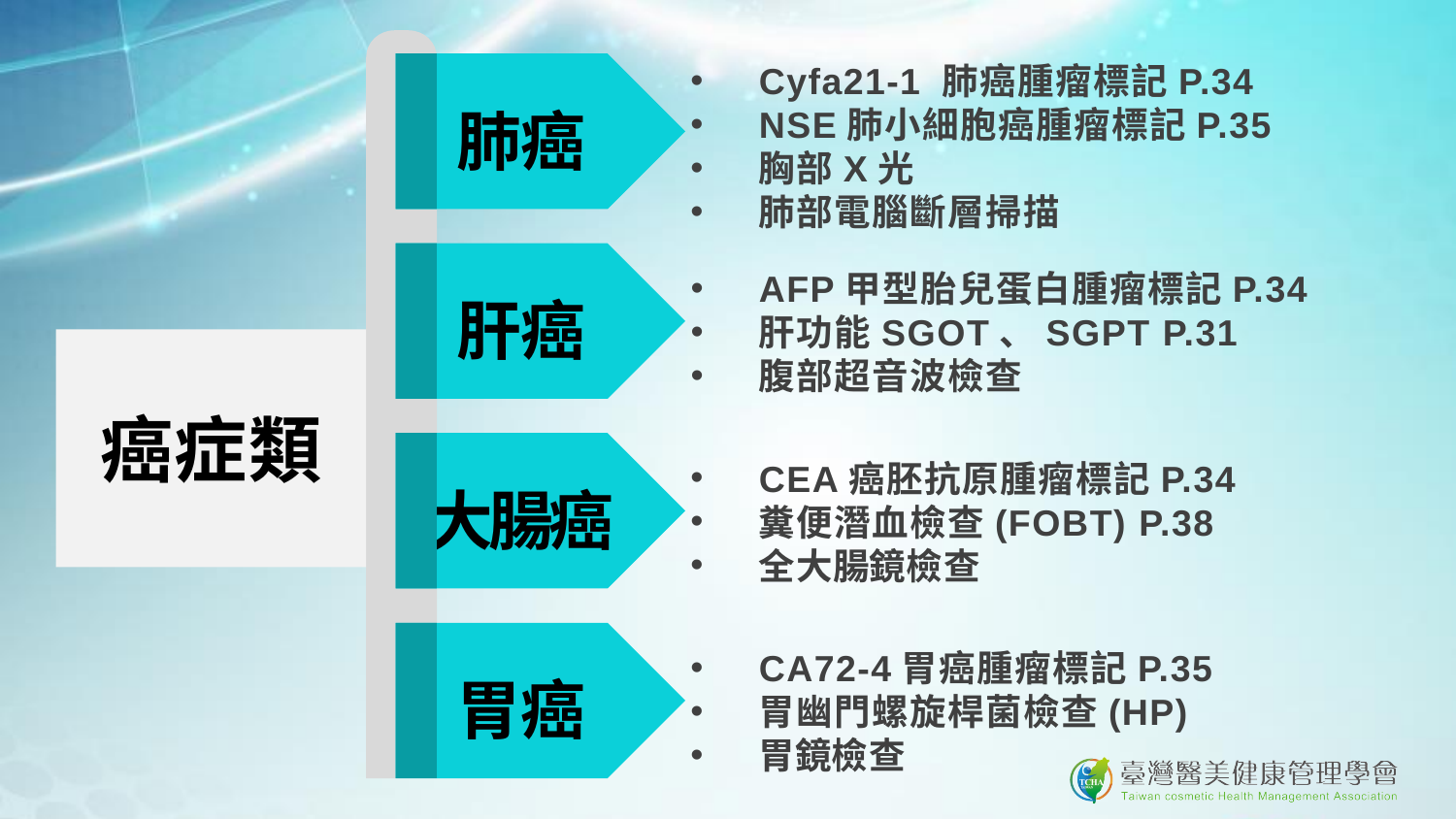

Cyfa21-1 肺癌腫瘤標記P.34
NSE肺小細胞癌腫瘤標記P.35
胸部X光
肺部電腦斷層掃描

肺癌

肝癌
AFP甲型胎兒蛋白腫瘤標記P.34
肝功能SGOT、SGPT P.31
腹部超音波檢查

癌症類

大腸癌
CEA癌胚抗原腫瘤標記P.34
糞便潛血檢查(FOBT) P.38
全大腸鏡檢查

胃癌
CA72-4胃癌腫瘤標記P.35
胃幽門螺旋桿菌檢查(HP)
胃鏡檢查
24